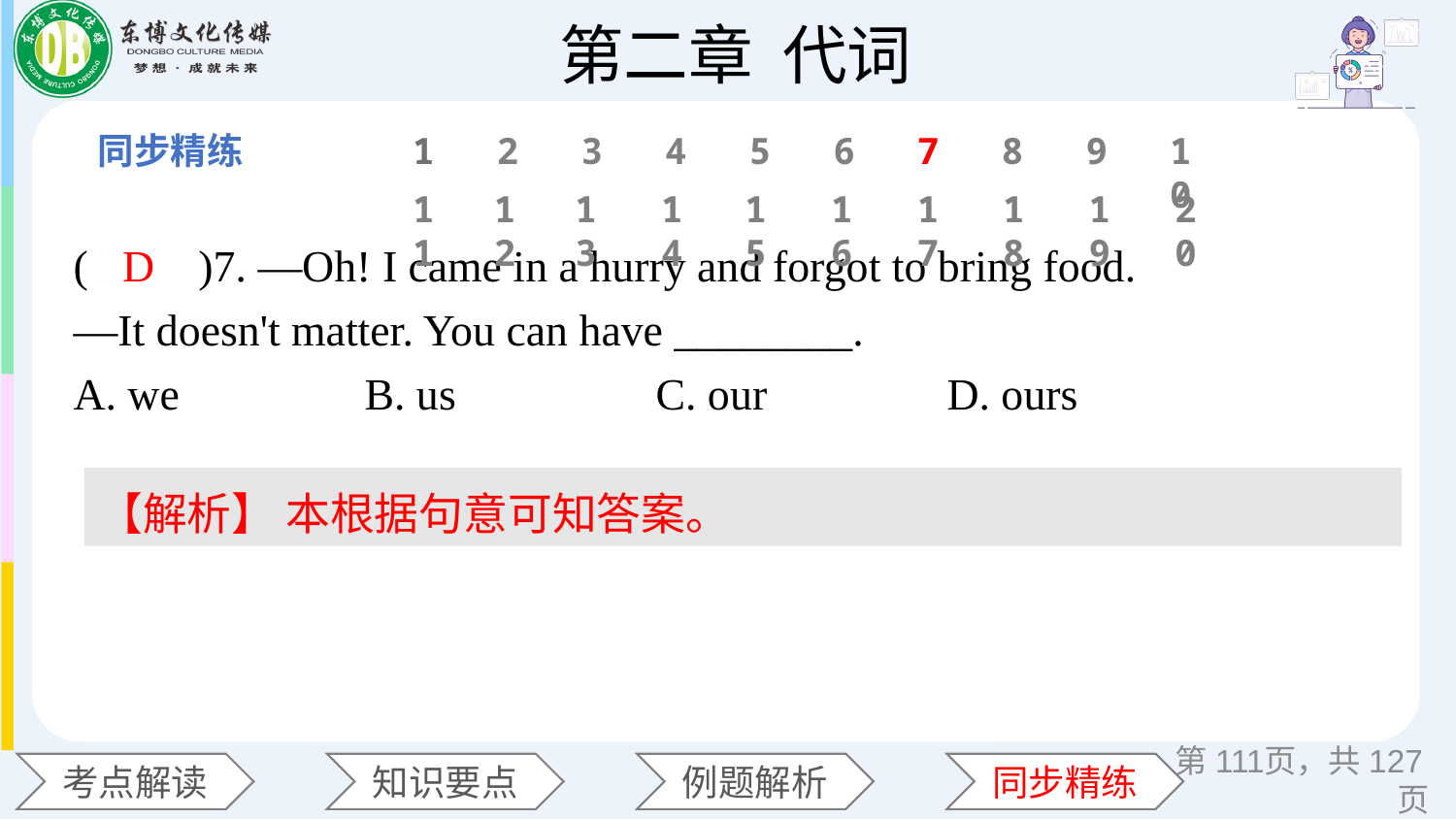

1
2
3
4
5
6
7
8
9
10
11
12
13
14
15
16
17
18
19
20
(　　)7. —Oh! I came in a hurry and forgot to bring food.
—It doesn't matter. You can have ________.
A. we    	B. us    		C. our    	D. ours
D
【解析】 本根据句意可知答案。
第111页，共127页